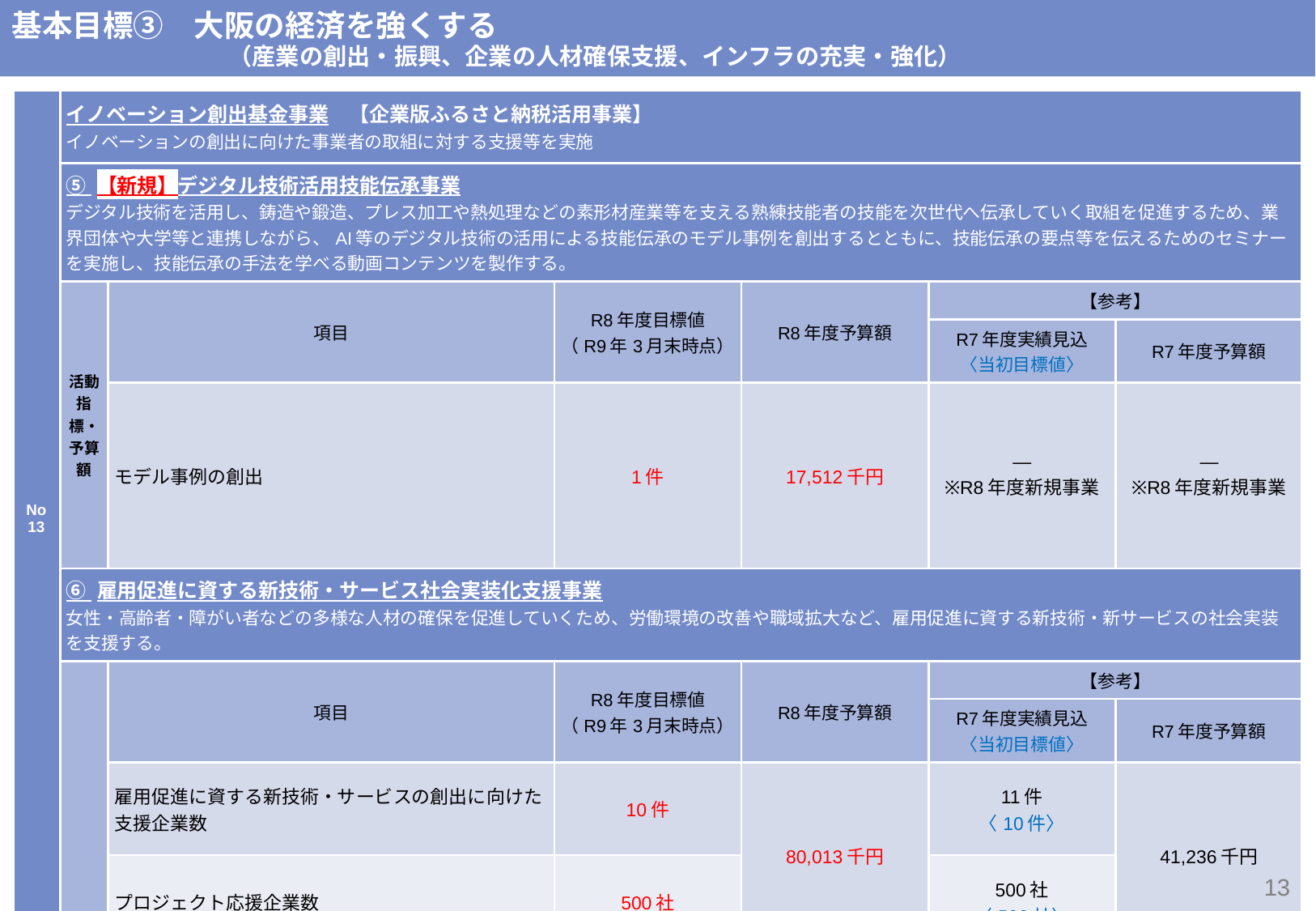

基本目標③　大阪の経済を強くする
　　　　　　　　     （産業の創出・振興、企業の人材確保支援、インフラの充実・強化）
商工労働部
| No 13 | イノベーション創出基金事業　【企業版ふるさと納税活用事業】 イノベーションの創出に向けた事業者の取組に対する支援等を実施 |  |  |  |  |  |
| --- | --- | --- | --- | --- | --- | --- |
|  | ⑤ 【新規】デジタル技術活用技能伝承事業 デジタル技術を活用し、鋳造や鍛造、プレス加工や熱処理などの素形材産業等を支える熟練技能者の技能を次世代へ伝承していく取組を促進するため、業界団体や大学等と連携しながら、AI等のデジタル技術の活用による技能伝承のモデル事例を創出するとともに、技能伝承の要点等を伝えるためのセミナーを実施し、技能伝承の手法を学べる動画コンテンツを製作する。 |  |  |  |  |  |
|  | 活動指標・予算額 | 項目 | R8年度目標値 （R9年3月末時点） | R8年度予算額 | 【参考】 |  |
|  |  |  |  |  | R7年度実績見込 〈当初目標値〉 | R7年度予算額 |
|  |  | モデル事例の創出 | 1件 | 17,512千円 | ― ※R8年度新規事業 | ― ※R8年度新規事業 |
|  | ⑥ 雇用促進に資する新技術・サービス社会実装化支援事業 女性・高齢者・障がい者などの多様な人材の確保を促進していくため、労働環境の改善や職域拡大など、雇用促進に資する新技術・新サービスの社会実装を支援する。 |  |  |  |  |  |
|  |  | 項目 | R8年度目標値 （R9年3月末時点） | R8年度予算額 | 【参考】 |  |
|  |  |  |  |  | R7年度実績見込 〈当初目標値〉 | R7年度予算額 |
|  |  | 雇用促進に資する新技術・サービスの創出に向けた支援企業数 | 10件 | 80,013千円 | 11件 〈10件〉 | 41,236千円 |
|  |  | プロジェクト応援企業数 | 500社 |  | 500社 〈500社〉 |  |
13